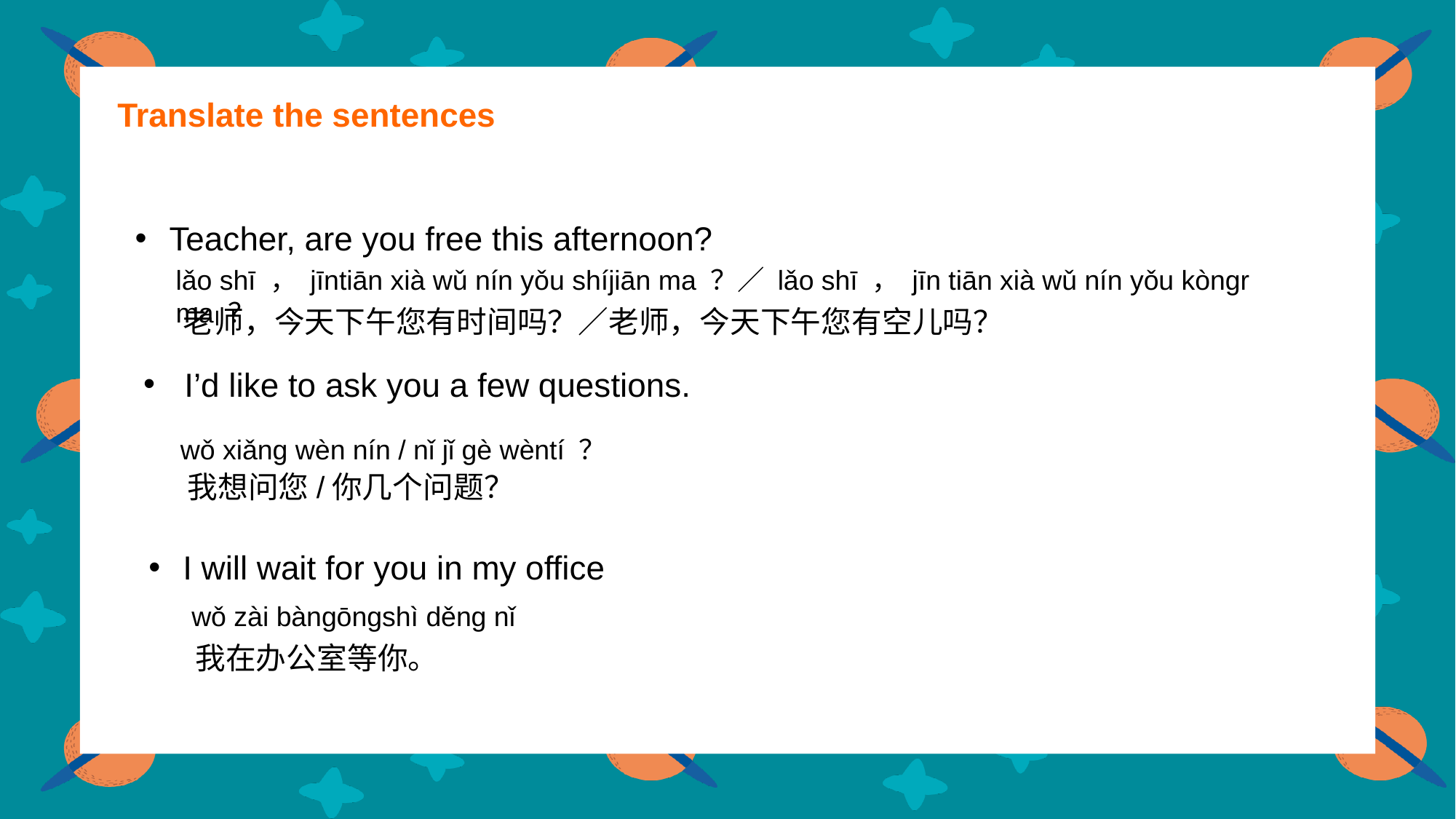

Translate the sentences

Teacher, are you free this afternoon?
lǎo shī ， jīntiān xià wǔ nín yǒu shíjiān ma ？／ lǎo shī ， jīn tiān xià wǔ nín yǒu kòngr ma ？
老师，今天下午您有时间吗？／老师，今天下午您有空儿吗？
I’d like to ask you a few questions.

 我想问您/你几个问题？
wǒ xiǎng wèn nín / nǐ jǐ gè wèntí ？
I will wait for you in my office
wǒ zài bàngōngshì děng nǐ

我在办公室等你。